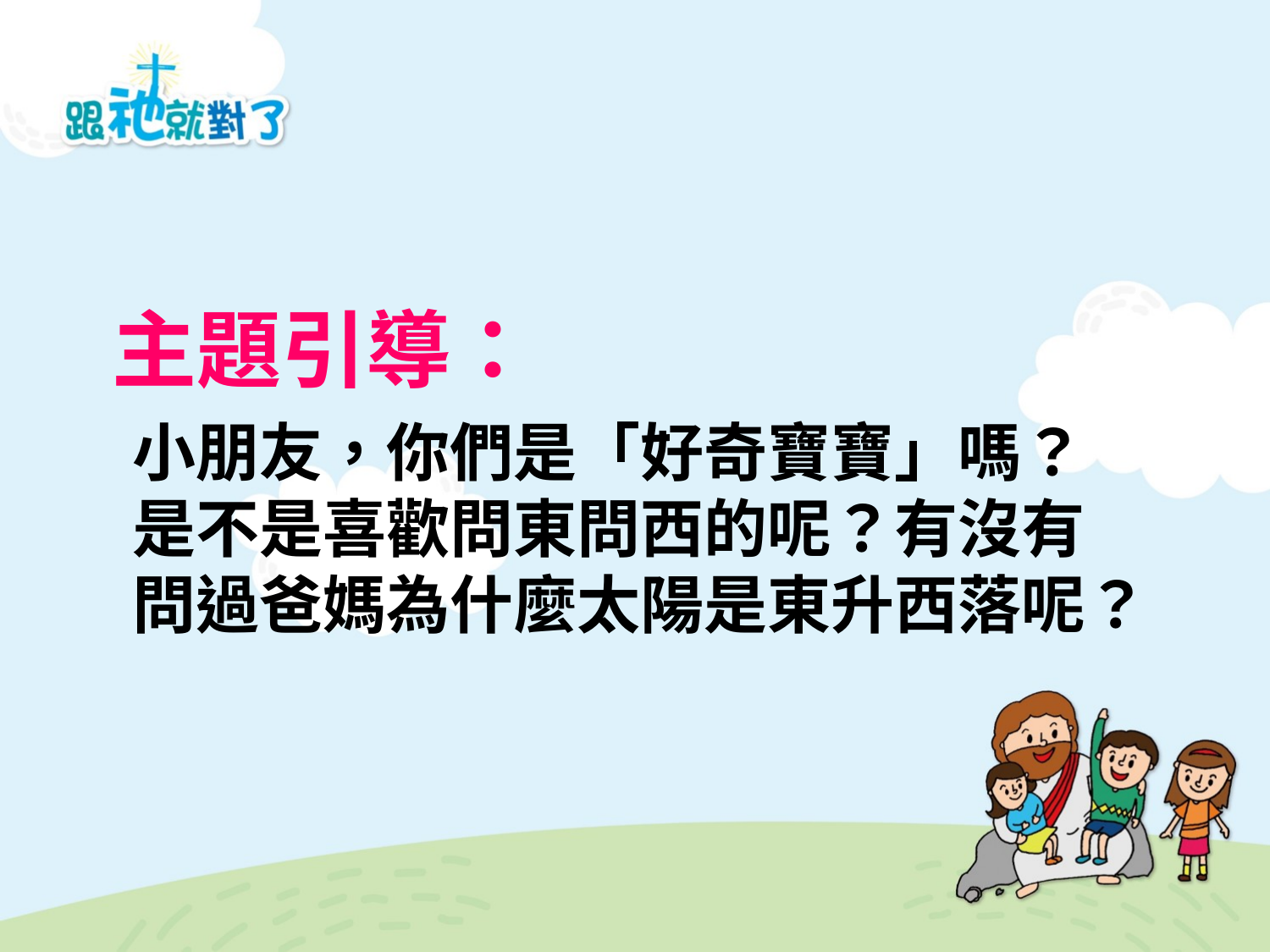

主題引導：
小朋友，你們是「好奇寶寶」嗎？是不是喜歡問東問西的呢？有沒有問過爸媽為什麼太陽是東升西落呢？